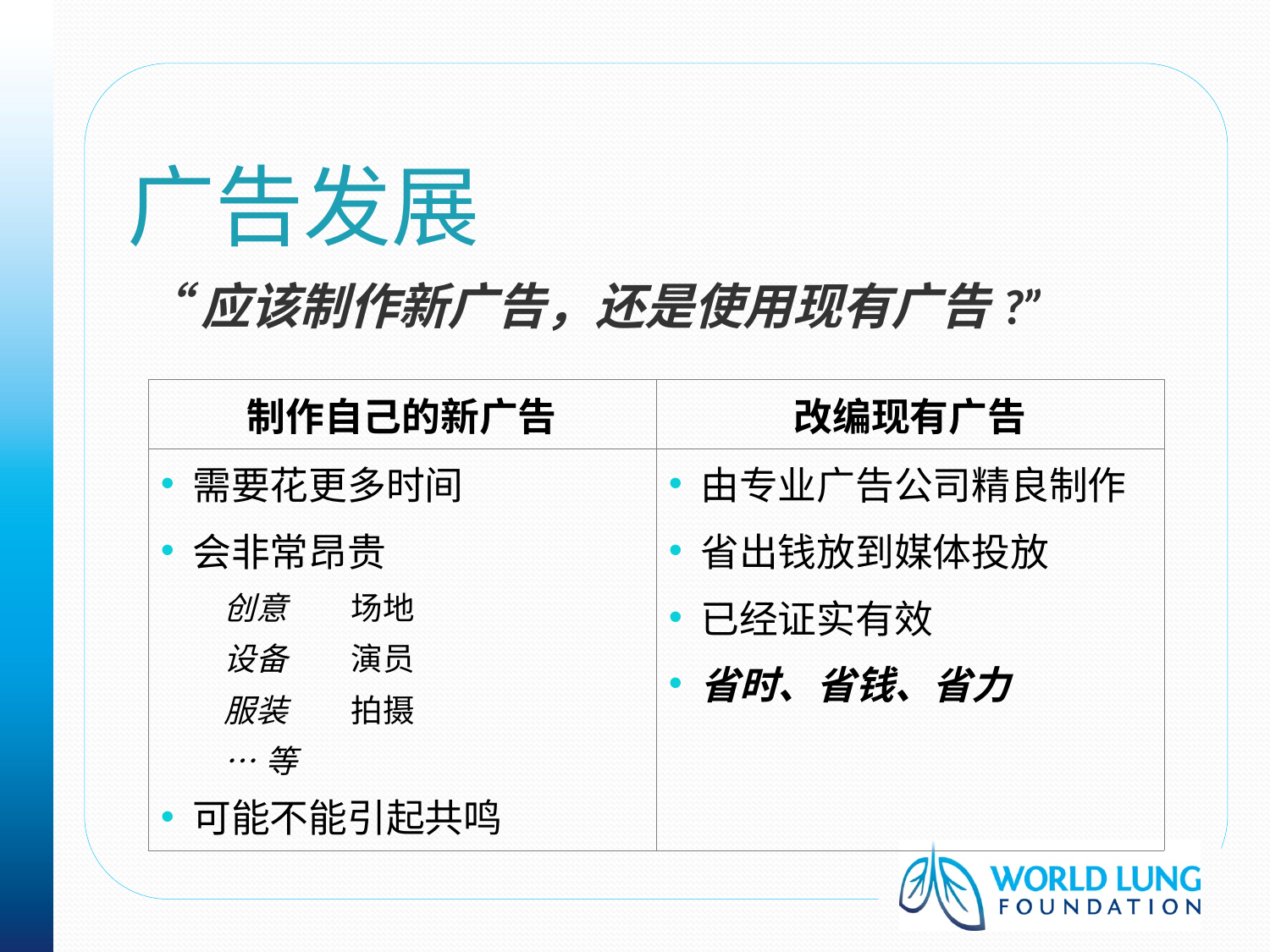

# 广告发展
“应该制作新广告，还是使用现有广告?”
| 制作自己的新广告 | 改编现有广告 |
| --- | --- |
| 需要花更多时间 会非常昂贵 创意 场地 设备 演员 服装 拍摄 …等 可能不能引起共鸣 | 由专业广告公司精良制作 省出钱放到媒体投放 已经证实有效 省时、省钱、省力 |